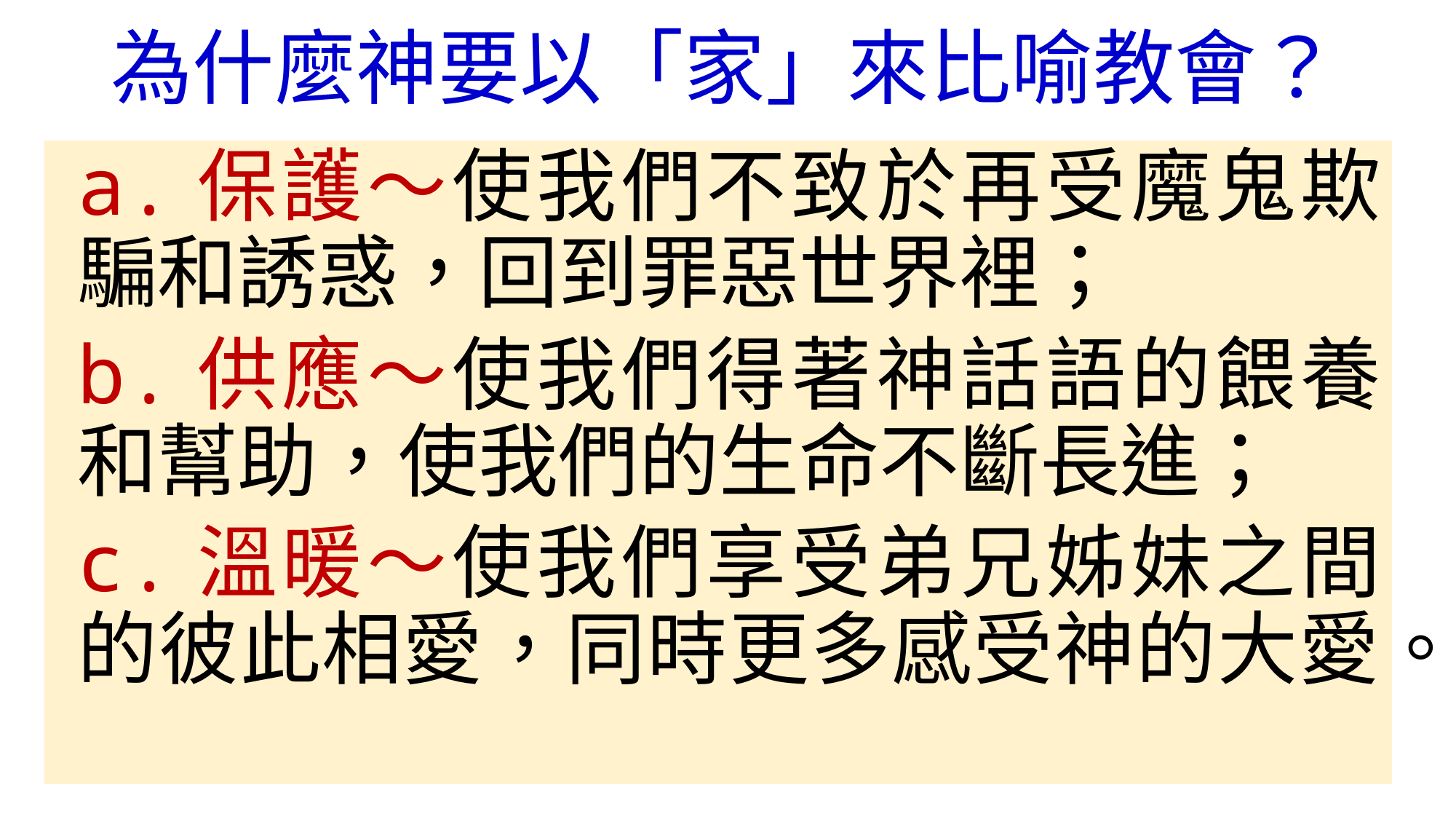

# 為什麼神要以「家」來比喻教會？
a.保護～使我們不致於再受魔鬼欺 騙和誘惑，回到罪惡世界裡；
b.供應～使我們得著神話語的餵養和幫助，使我們的生命不斷長進；
c.溫暖～使我們享受弟兄姊妹之間的彼此相愛，同時更多感受神的大愛。